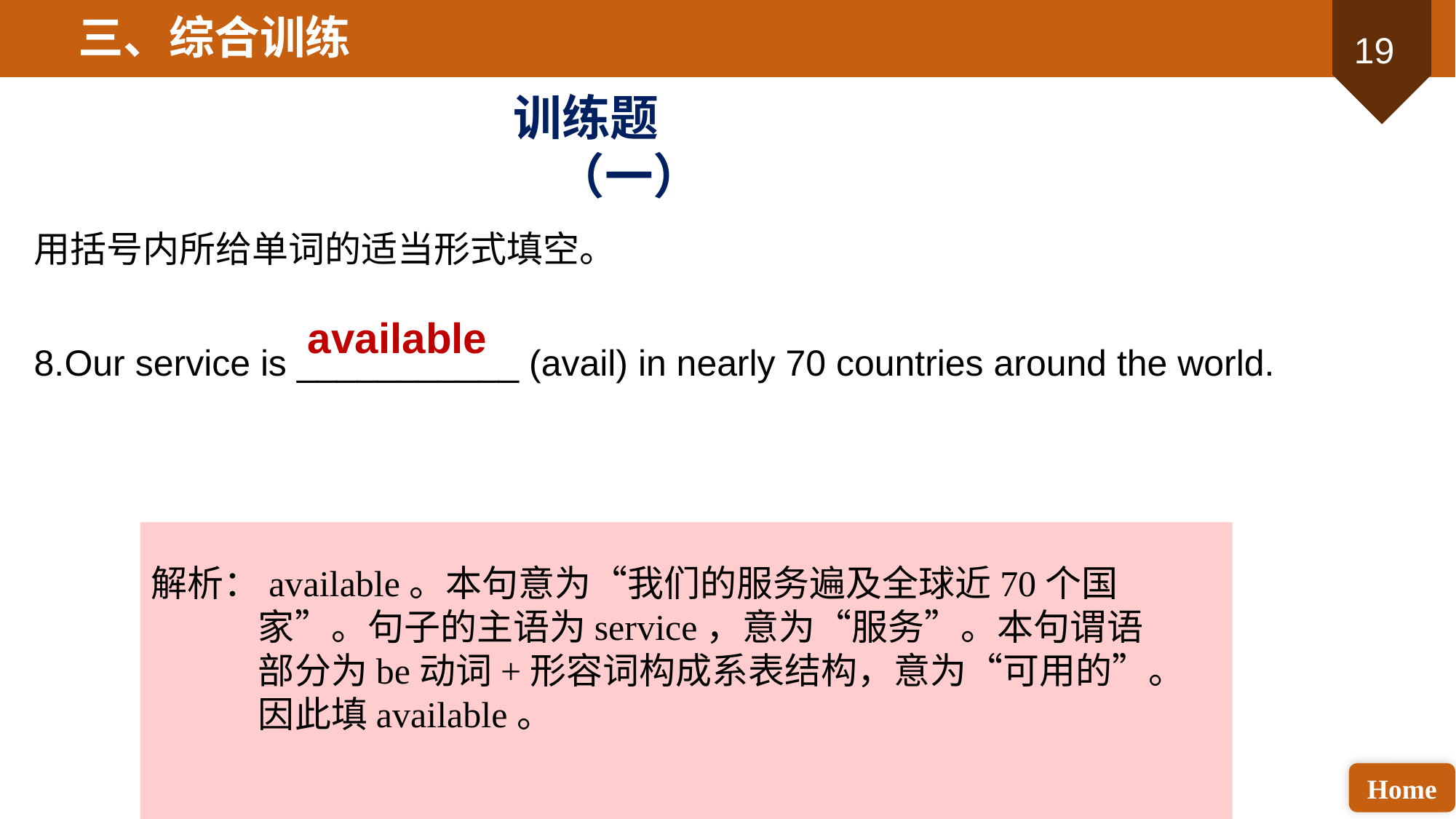

三、综合训练
训练题（一）
用括号内所给单词的适当形式填空。

8.Our service is ___________ (avail) in nearly 70 countries around the world.
available

解析：available。本句意为“我们的服务遍及全球近70个国家”。句子的主语为service，意为“服务”。本句谓语部分为be动词+形容词构成系表结构，意为“可用的”。因此填available。